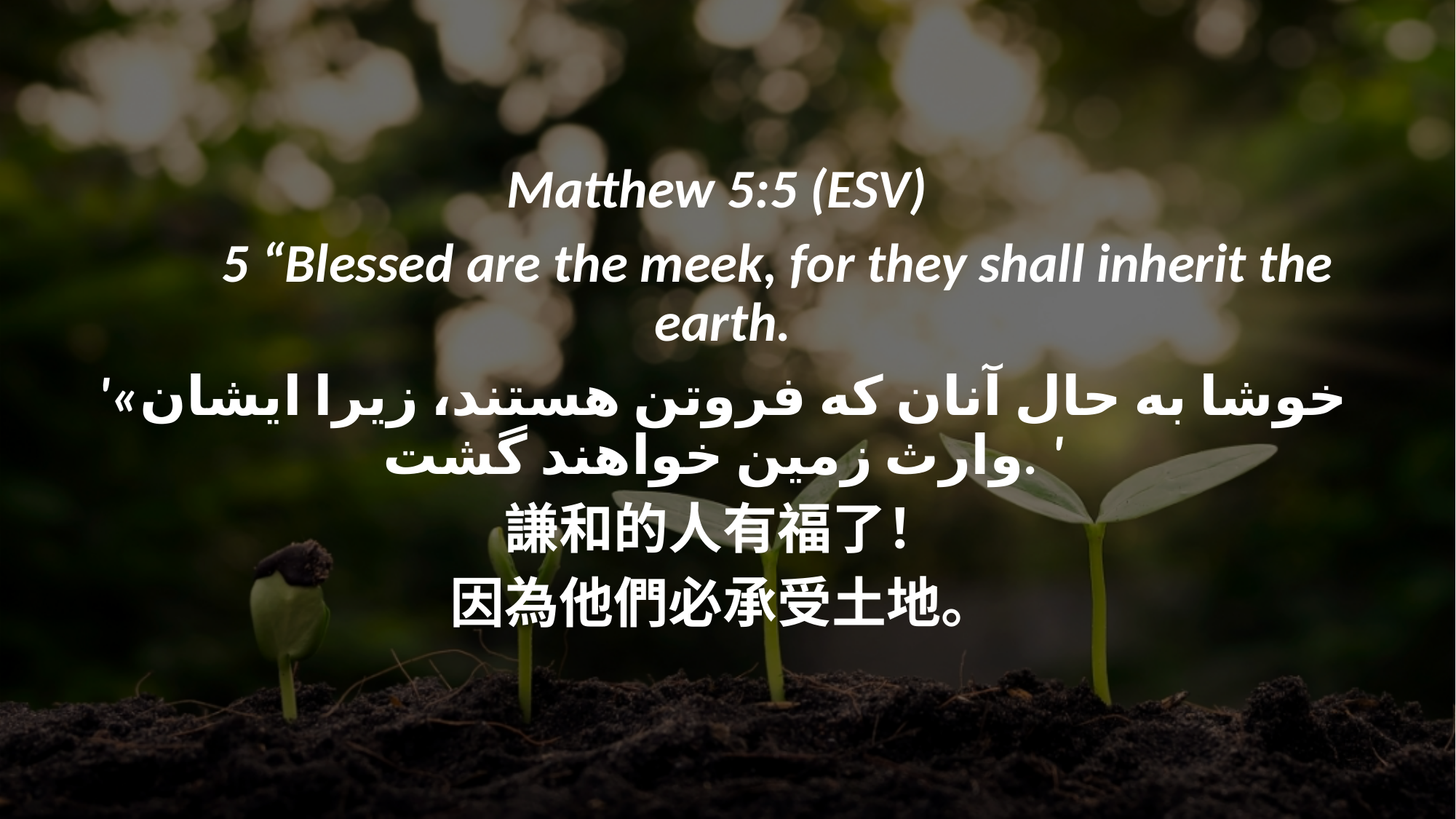

Matthew 5:5 (ESV)
	5 “Blessed are the meek, for they shall inherit the earth.
'«خوشا به حال آنان که فروتن هستند، زیرا ایشان وارث زمین خواهند گشت. '
謙和的人有福了！
因為他們必承受土地。